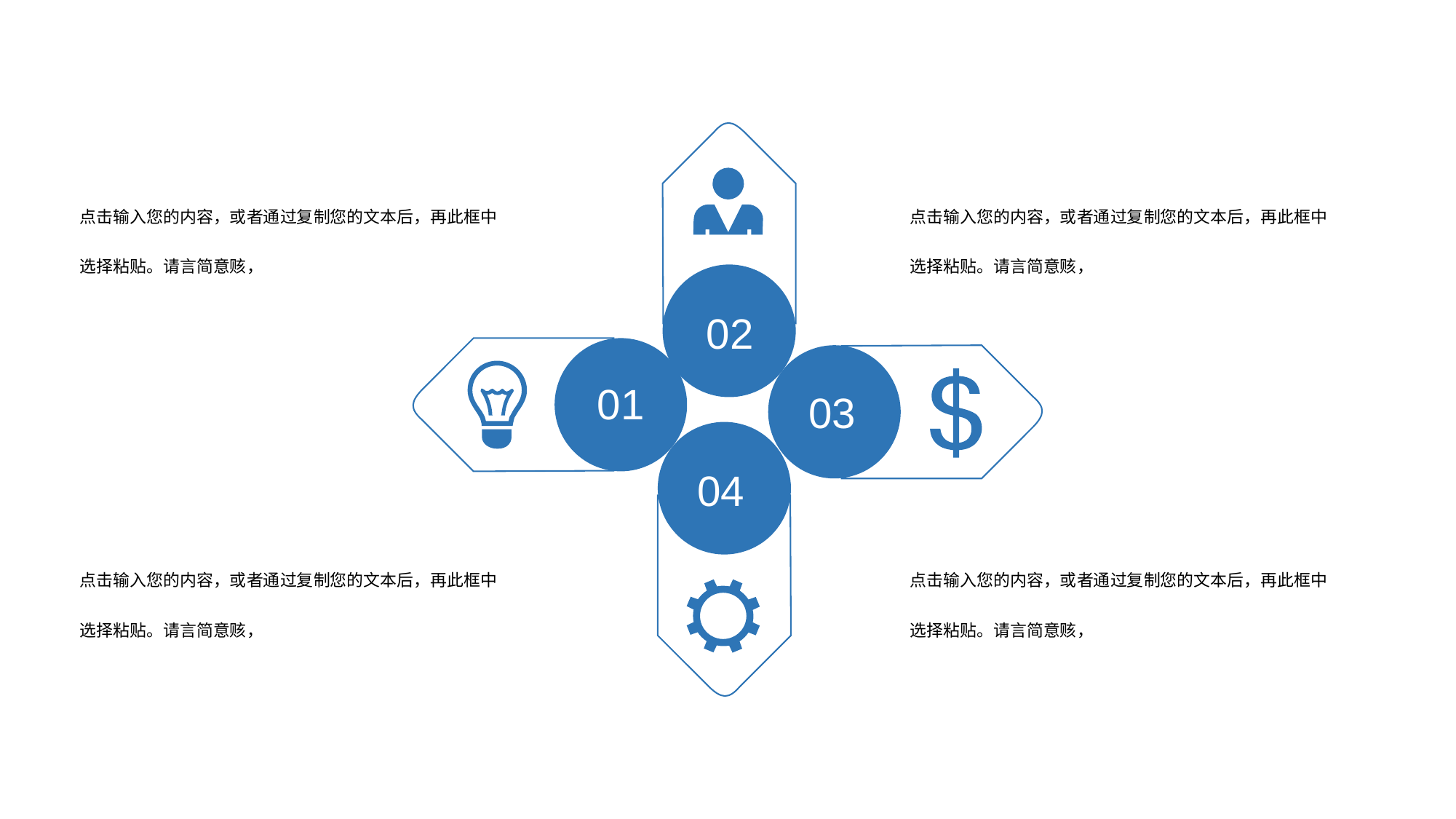

点击输入您的内容，或者通过复制您的文本后，再此框中选择粘贴。请言简意赅，
点击输入您的内容，或者通过复制您的文本后，再此框中选择粘贴。请言简意赅，

02

01
03

04

点击输入您的内容，或者通过复制您的文本后，再此框中选择粘贴。请言简意赅，
点击输入您的内容，或者通过复制您的文本后，再此框中选择粘贴。请言简意赅，